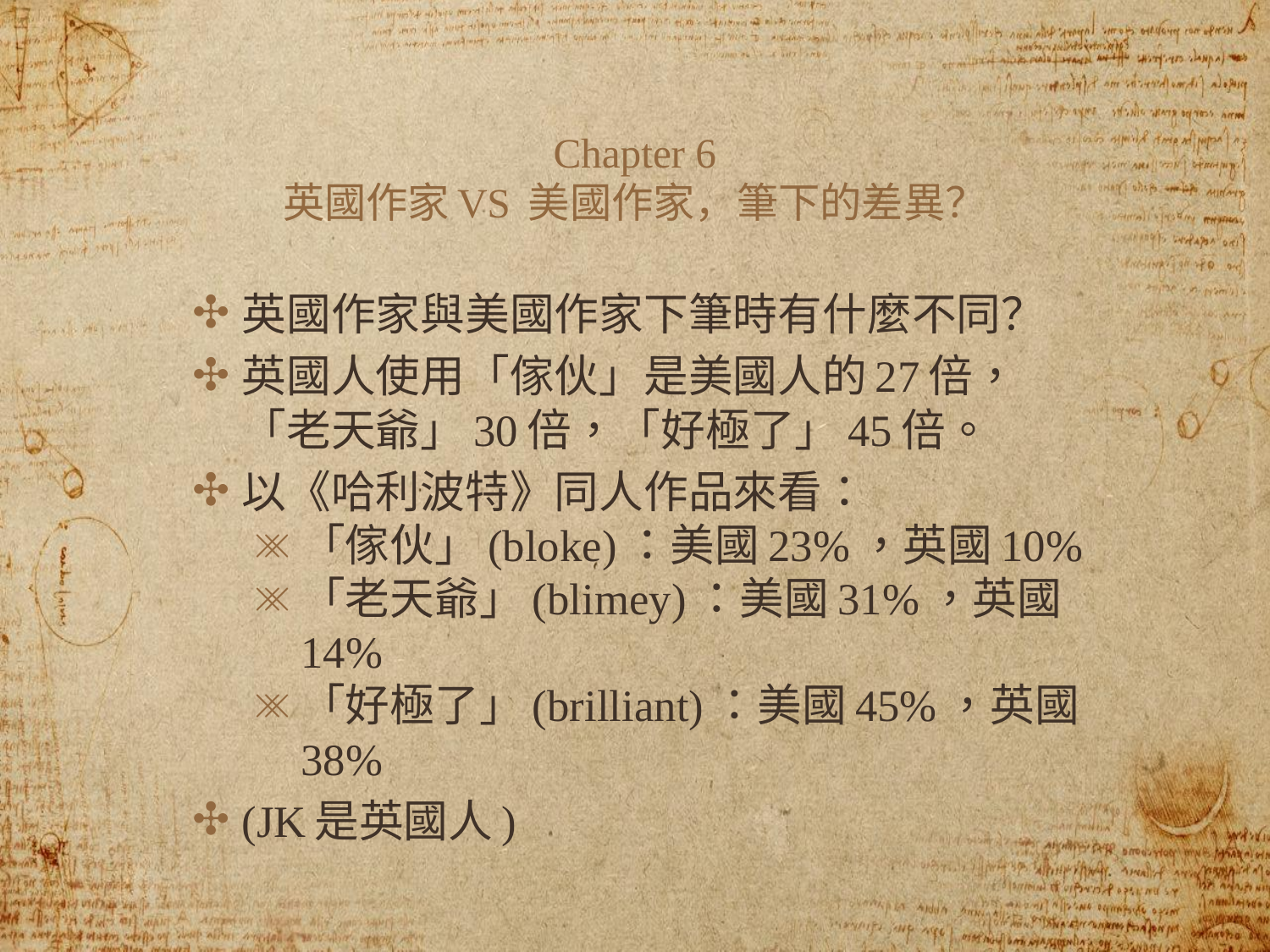

# Chapter 6
英國作家VS 美國作家，筆下的差異？
英國作家與美國作家下筆時有什麼不同？
英國人使用「傢伙」是美國人的27倍，「老天爺」30倍，「好極了」45倍。
以《哈利波特》同人作品來看：
「傢伙」(bloke)：美國23%，英國10%
「老天爺」(blimey)：美國31%，英國14%
「好極了」(brilliant)：美國45%，英國38%
(JK是英國人)